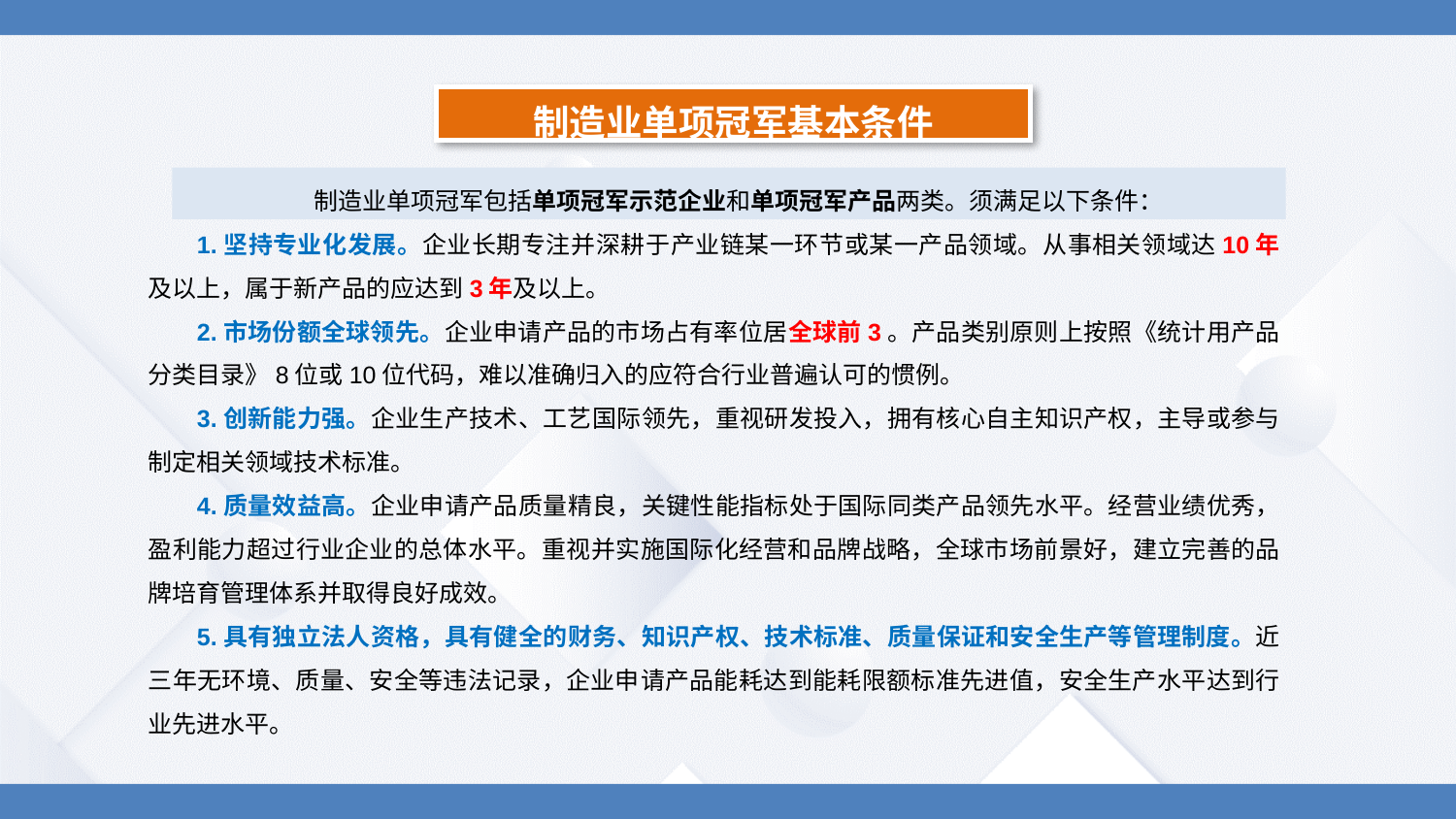

制造业单项冠军基本条件

制造业单项冠军包括单项冠军示范企业和单项冠军产品两类。须满足以下条件：
1.坚持专业化发展。企业长期专注并深耕于产业链某一环节或某一产品领域。从事相关领域达10年及以上，属于新产品的应达到3年及以上。
2.市场份额全球领先。企业申请产品的市场占有率位居全球前3。产品类别原则上按照《统计用产品分类目录》8位或10位代码，难以准确归入的应符合行业普遍认可的惯例。
3.创新能力强。企业生产技术、工艺国际领先，重视研发投入，拥有核心自主知识产权，主导或参与制定相关领域技术标准。
4.质量效益高。企业申请产品质量精良，关键性能指标处于国际同类产品领先水平。经营业绩优秀，盈利能力超过行业企业的总体水平。重视并实施国际化经营和品牌战略，全球市场前景好，建立完善的品牌培育管理体系并取得良好成效。
5.具有独立法人资格，具有健全的财务、知识产权、技术标准、质量保证和安全生产等管理制度。近三年无环境、质量、安全等违法记录，企业申请产品能耗达到能耗限额标准先进值，安全生产水平达到行业先进水平。